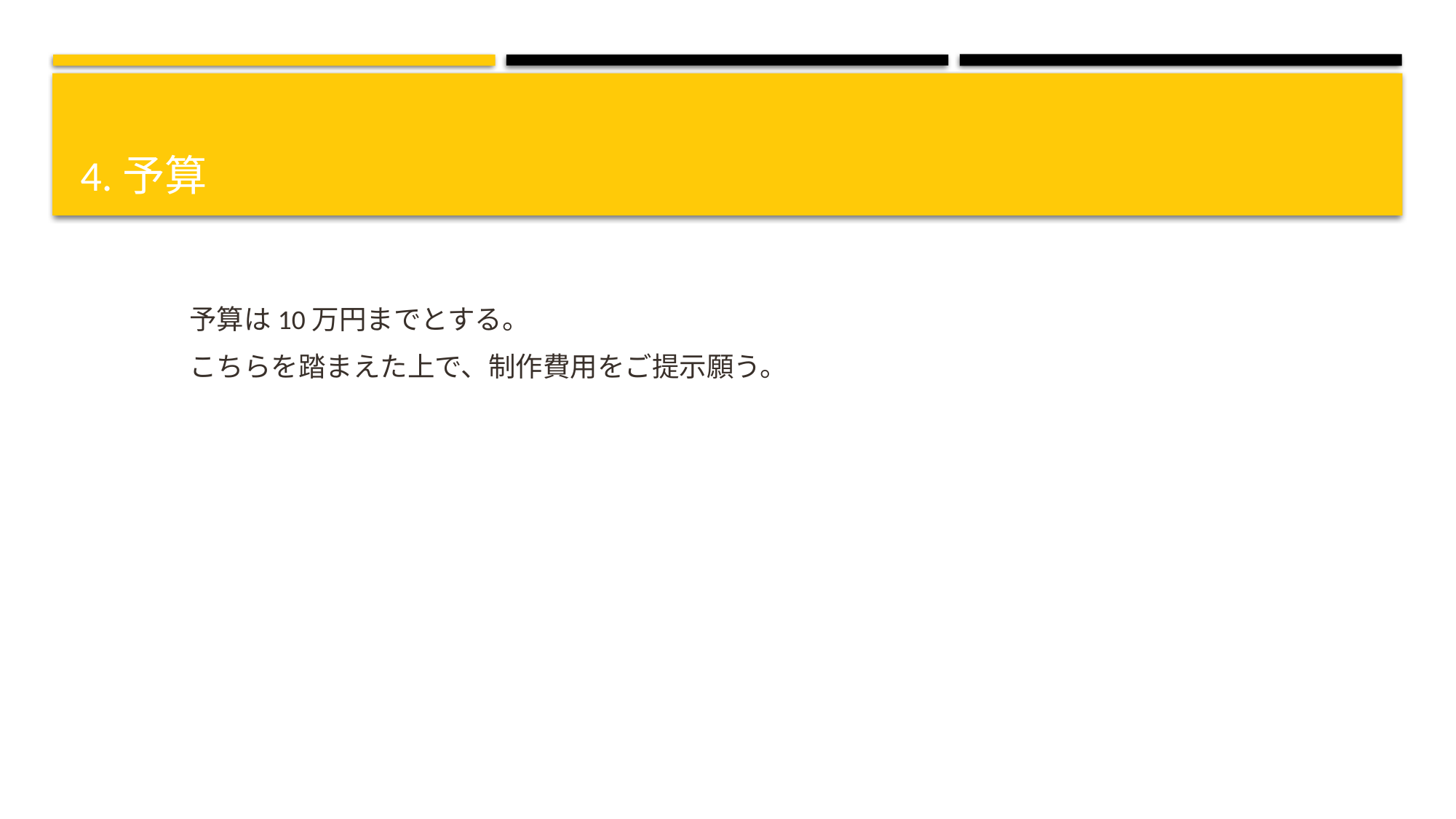

# 4.予算
	予算は10万円までとする。
	こちらを踏まえた上で、制作費用をご提示願う。